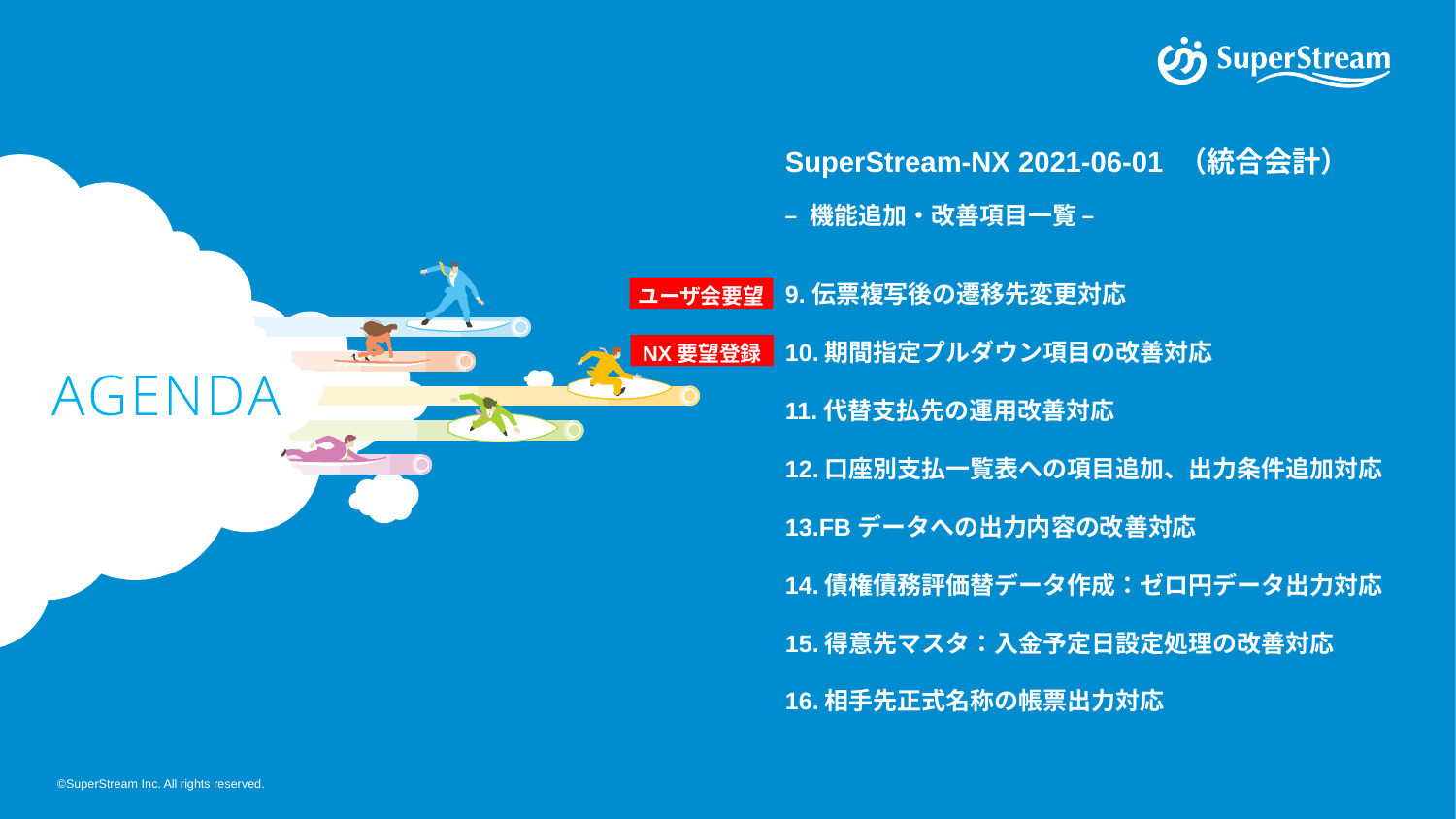

SuperStream-NX 2021-06-01 （統合会計）
– 機能追加・改善項目一覧 –

9.伝票複写後の遷移先変更対応

10.期間指定プルダウン項目の改善対応

11.代替支払先の運用改善対応

12.口座別支払一覧表への項目追加、出力条件追加対応

13.FBデータへの出力内容の改善対応

14.債権債務評価替データ作成：ゼロ円データ出力対応

15.得意先マスタ：入金予定日設定処理の改善対応

16.相手先正式名称の帳票出力対応
ユーザ会要望
NX要望登録
©SuperStream Inc. All rights reserved.